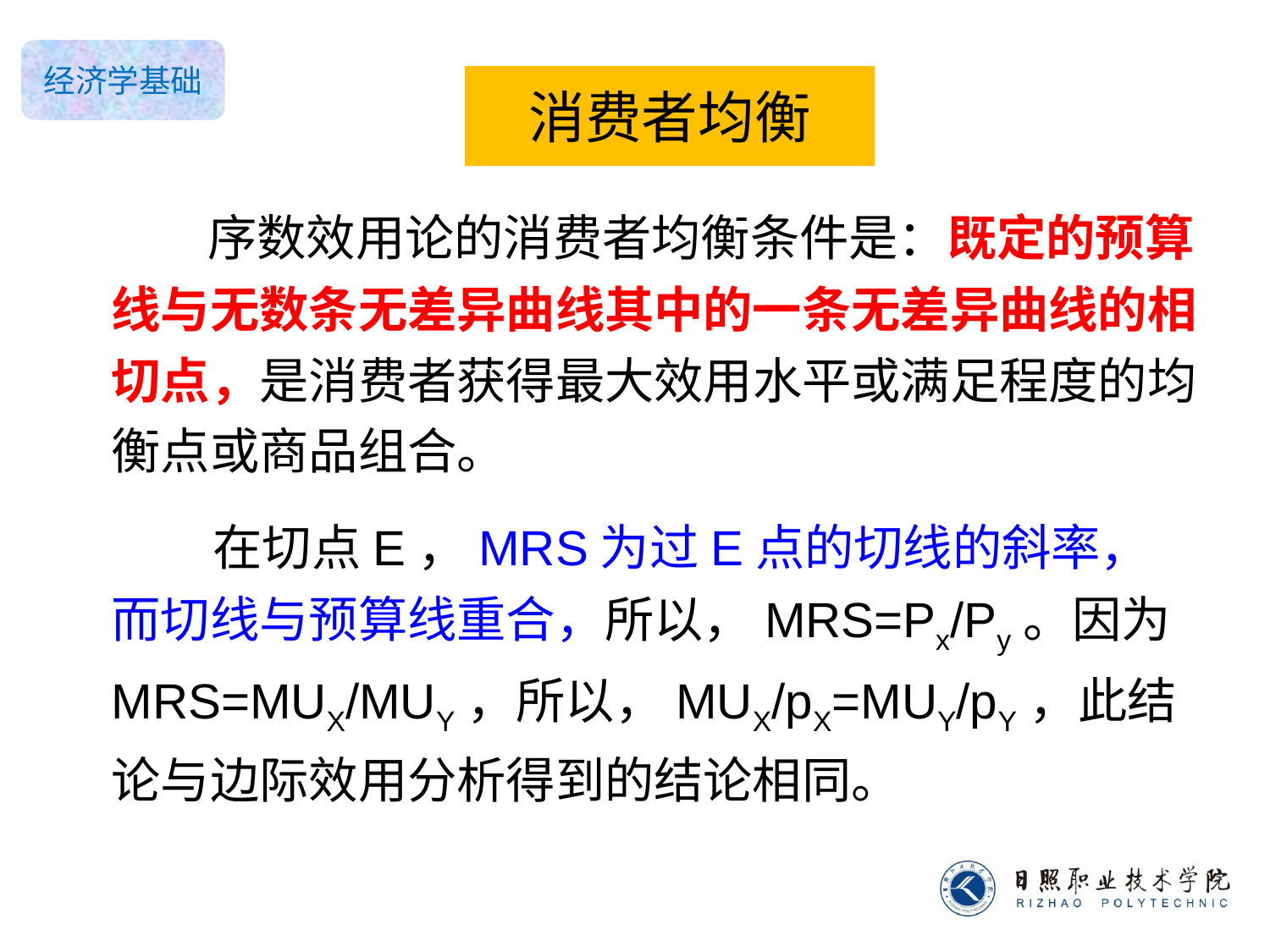

# 消费者均衡
        序数效用论的消费者均衡条件是：既定的预算线与无数条无差异曲线其中的一条无差异曲线的相切点，是消费者获得最大效用水平或满足程度的均衡点或商品组合。
        在切点E，MRS为过E点的切线的斜率，而切线与预算线重合，所以，MRS=Px/Py。因为MRS=MUX/MUY，所以，MUX/pX=MUY/pY，此结论与边际效用分析得到的结论相同。

日照职业技术学院
《经济学基础》